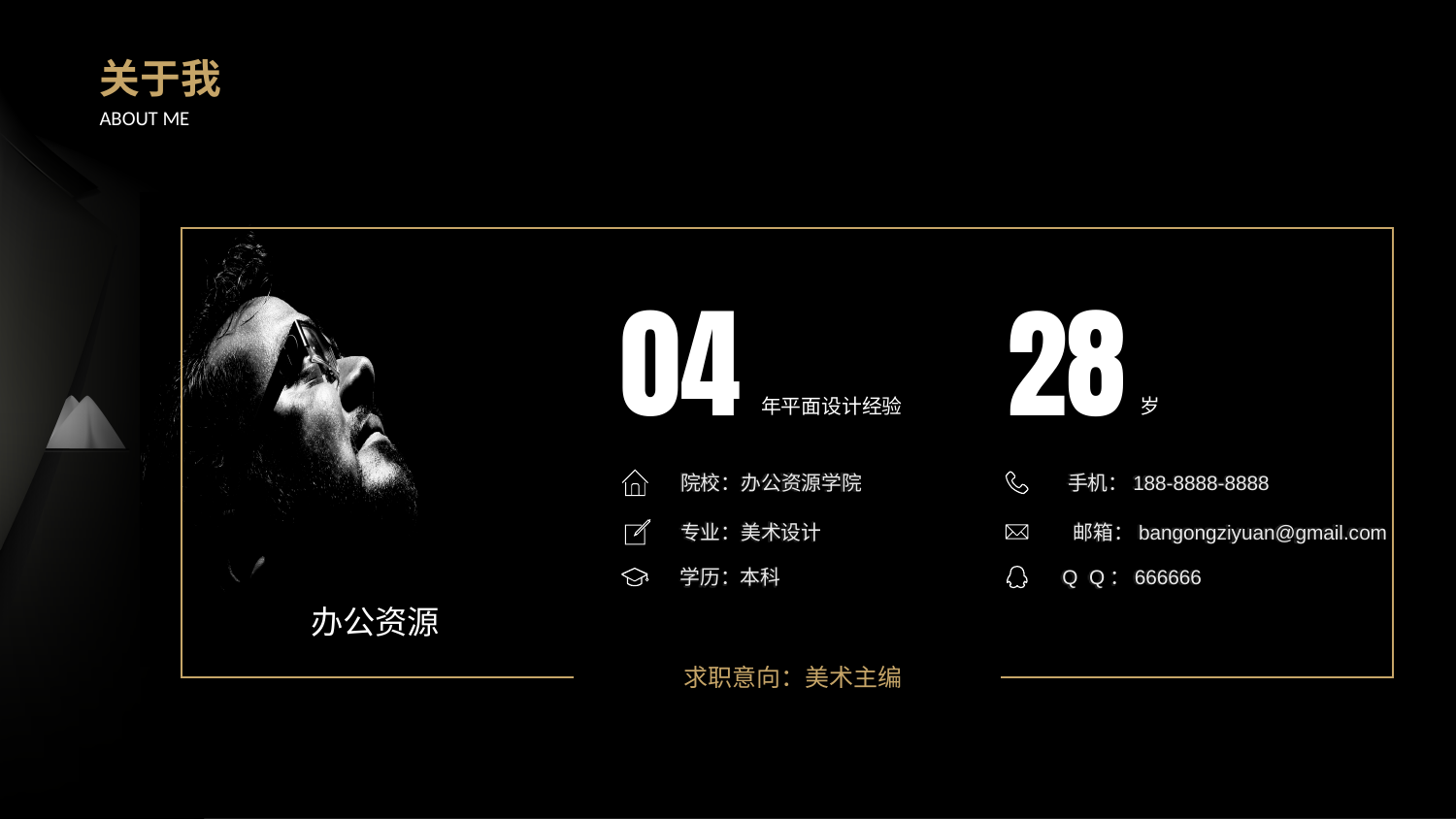

关于我
ABOUT ME

04
28
年平面设计经验
岁
手机：188-8888-8888
院校：办公资源学院

邮箱：bangongziyuan@gmail.com
专业：美术设计

Q  Q：666666
学历：本科

办公资源
求职意向：美术主编